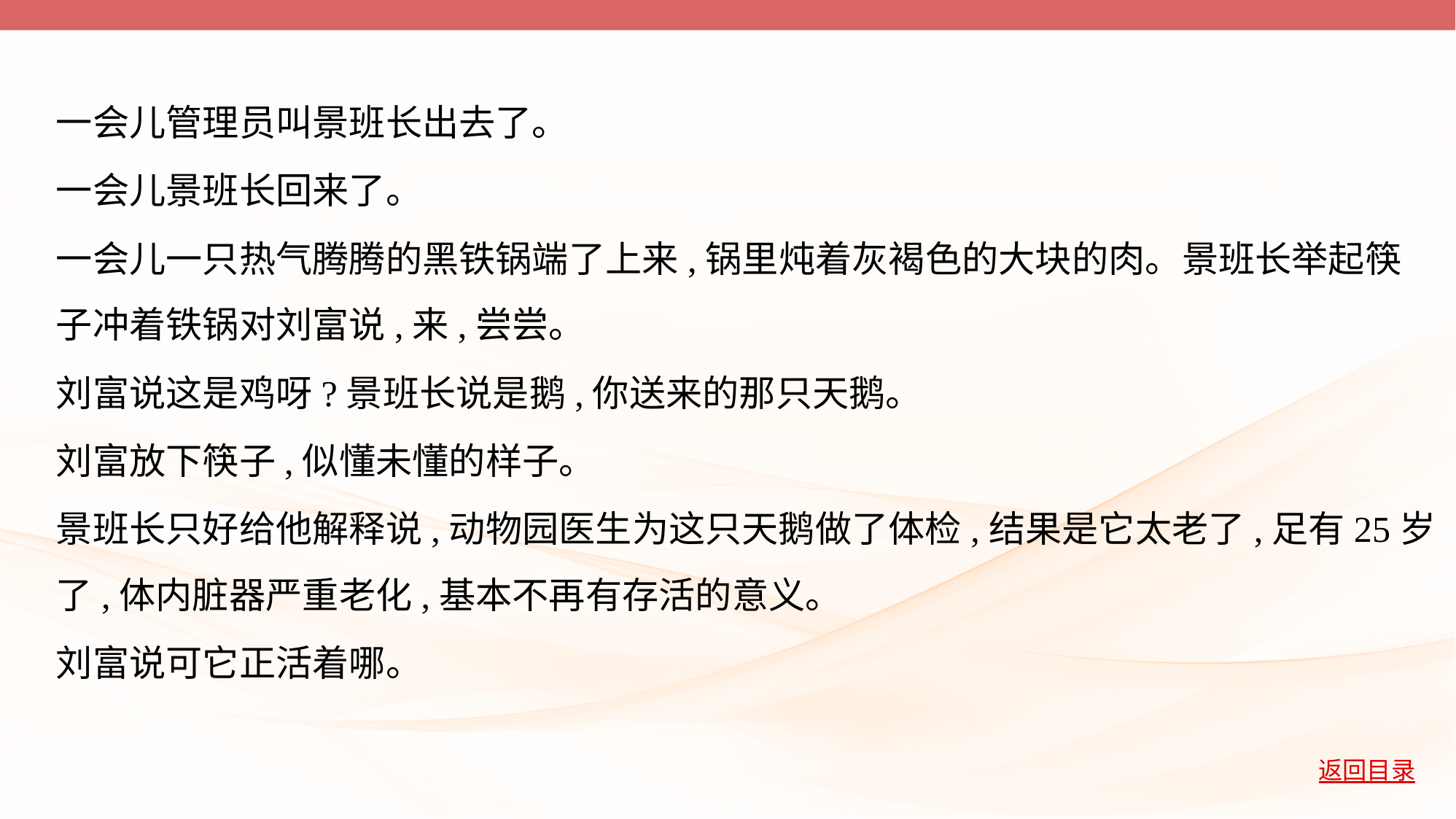

一会儿管理员叫景班长出去了。
一会儿景班长回来了。
一会儿一只热气腾腾的黑铁锅端了上来,锅里炖着灰褐色的大块的肉。景班长举起筷
子冲着铁锅对刘富说,来,尝尝。
刘富说这是鸡呀?景班长说是鹅,你送来的那只天鹅。
刘富放下筷子,似懂未懂的样子。
景班长只好给他解释说,动物园医生为这只天鹅做了体检,结果是它太老了,足有25岁
了,体内脏器严重老化,基本不再有存活的意义。
刘富说可它正活着哪。